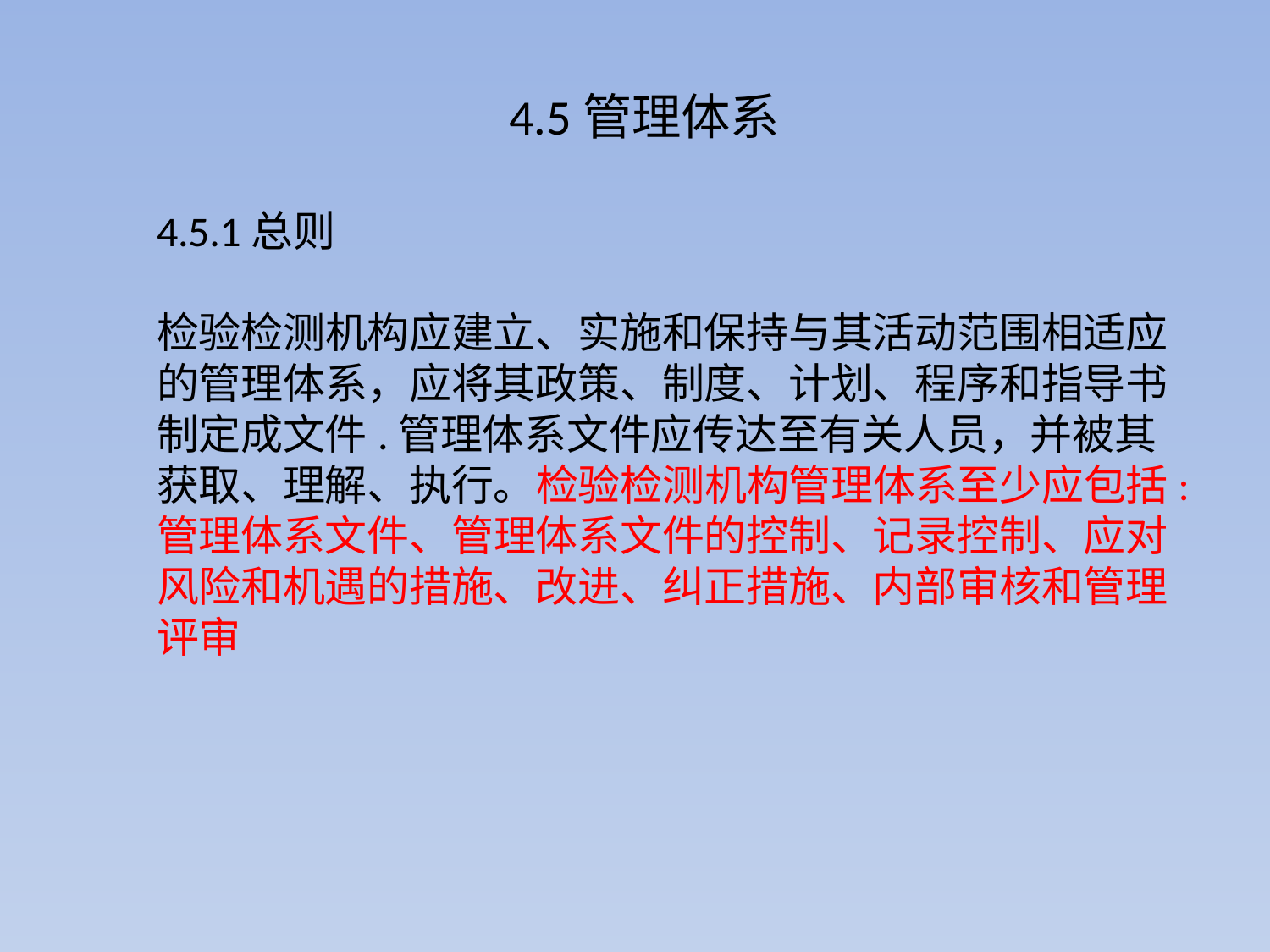

4.5管理体系

4.5.1总则

检验检测机构应建立、实施和保持与其活动范围相适应的管理体系，应将其政策、制度、计划、程序和指导书制定成文件.管理体系文件应传达至有关人员，并被其获取、理解、执行。检验检测机构管理体系至少应包括:管理体系文件、管理体系文件的控制、记录控制、应对风险和机遇的措施、改进、纠正措施、内部审核和管理评审